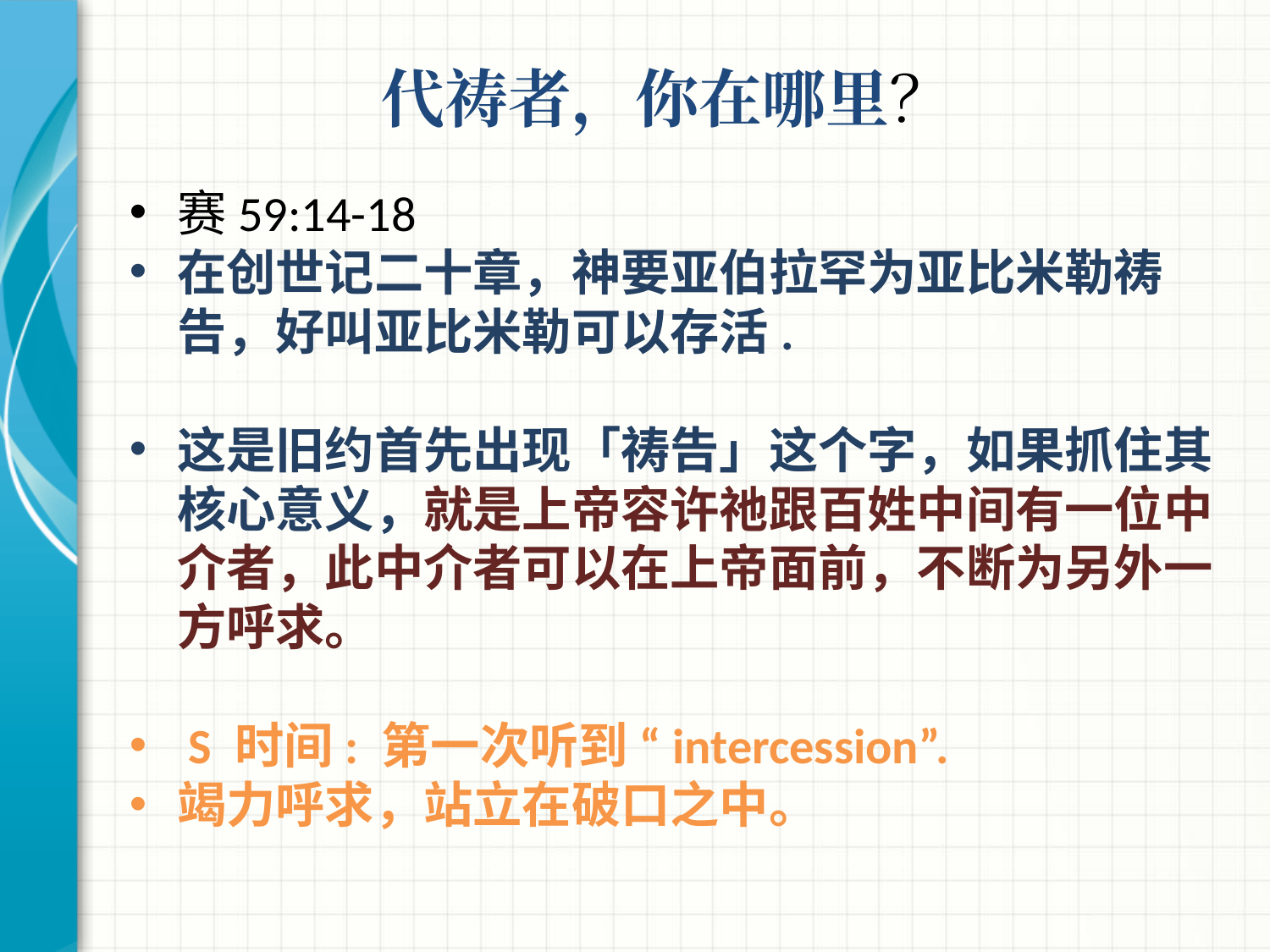

# 代祷者，你在哪里？

赛59:14-18
在创世记二十章，神要亚伯拉罕为亚比米勒祷告，好叫亚比米勒可以存活.

这是旧约首先出现「祷告」这个字，如果抓住其核心意义，就是上帝容许祂跟百姓中间有一位中介者，此中介者可以在上帝面前，不断为另外一方呼求。

 S 时间: 第一次听到 “intercession”.
竭力呼求，站立在破口之中。